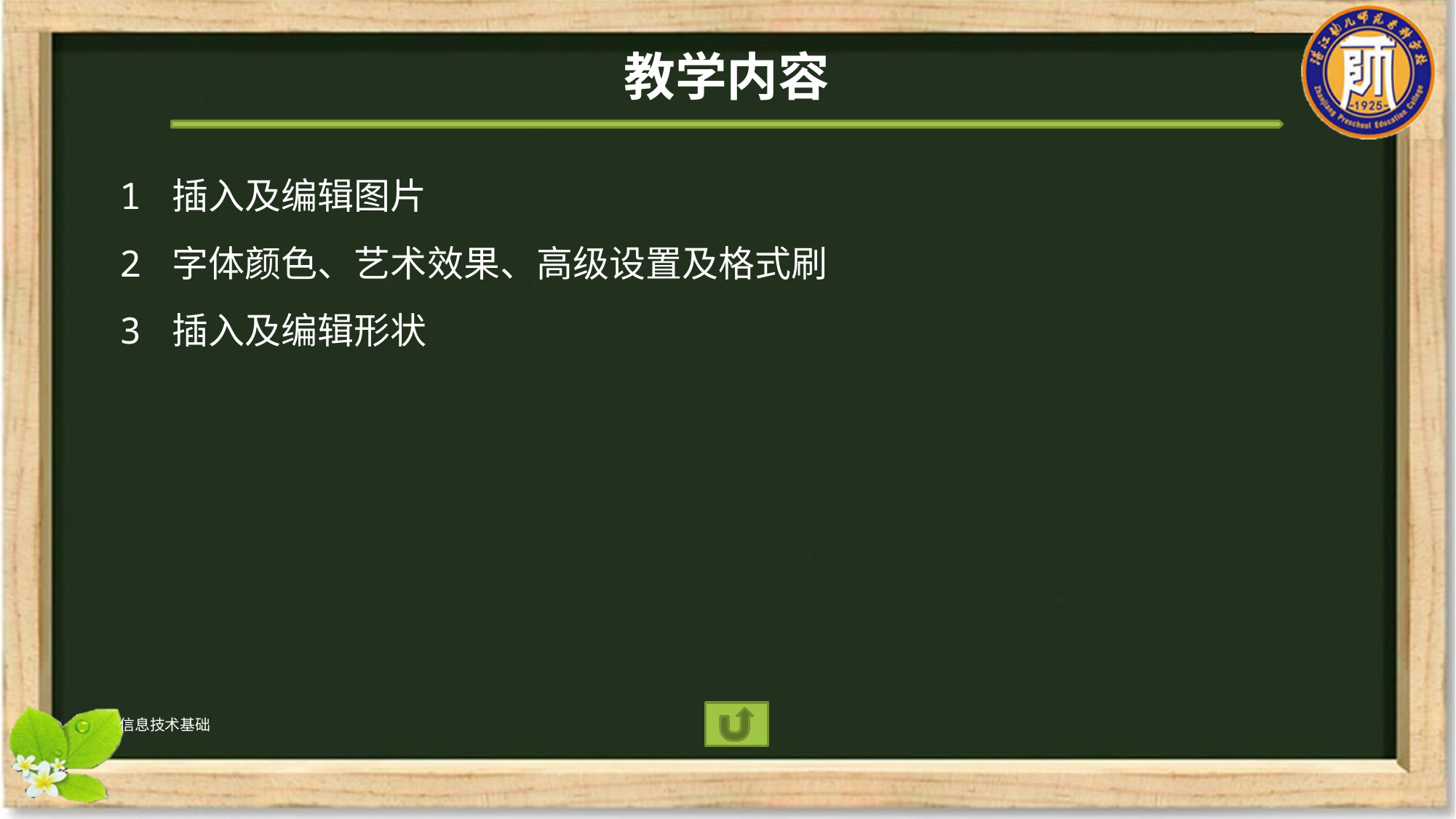

# 教学内容
1 插入及编辑图片
2 字体颜色、艺术效果、高级设置及格式刷
3 插入及编辑形状
信息技术基础